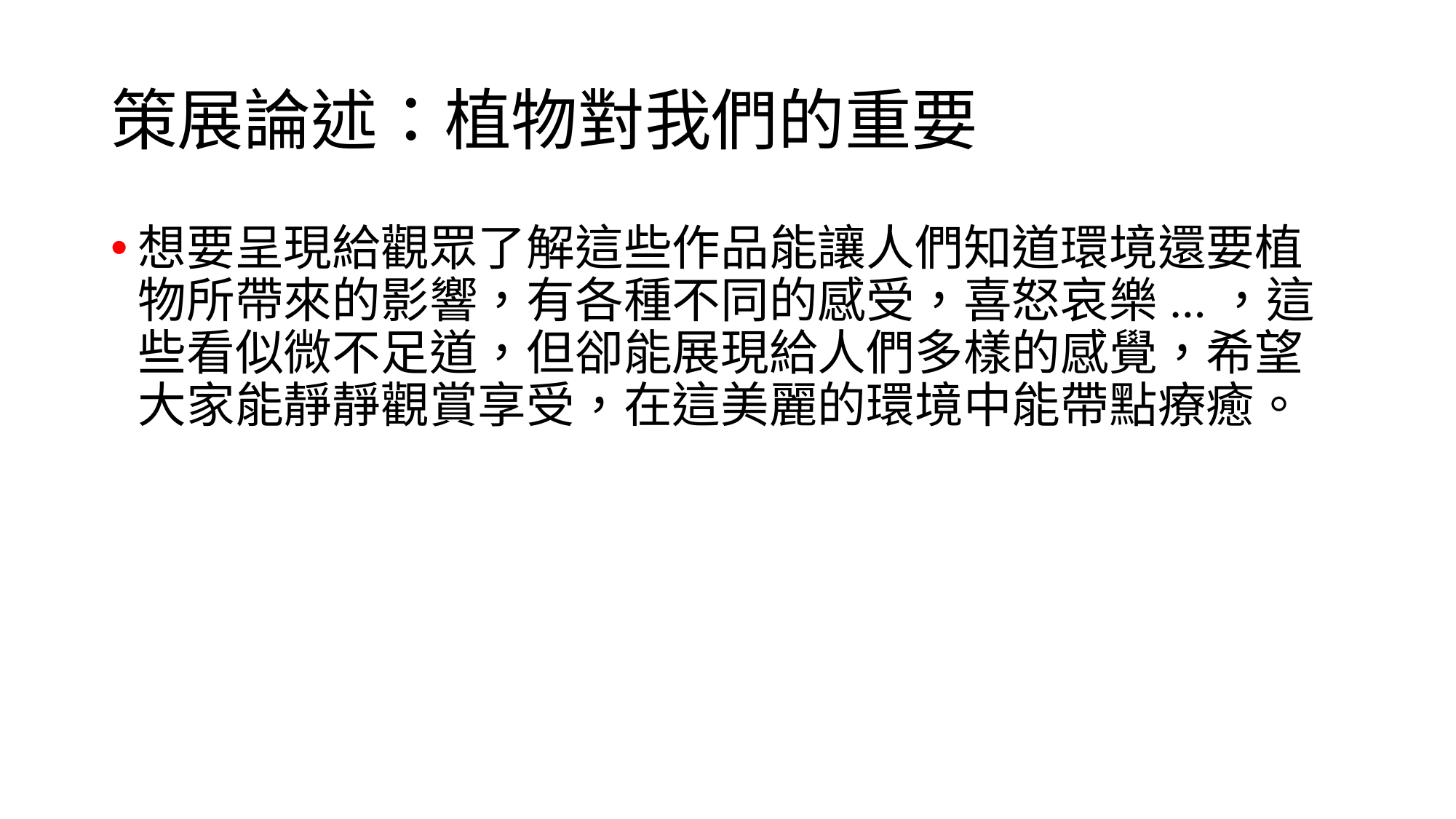

策展論述：植物對我們的重要
想要呈現給觀眾了解這些作品能讓人們知道環境還要植物所帶來的影響，有各種不同的感受，喜怒哀樂...，這些看似微不足道，但卻能展現給人們多樣的感覺，希望大家能靜靜觀賞享受，在這美麗的環境中能帶點療癒。